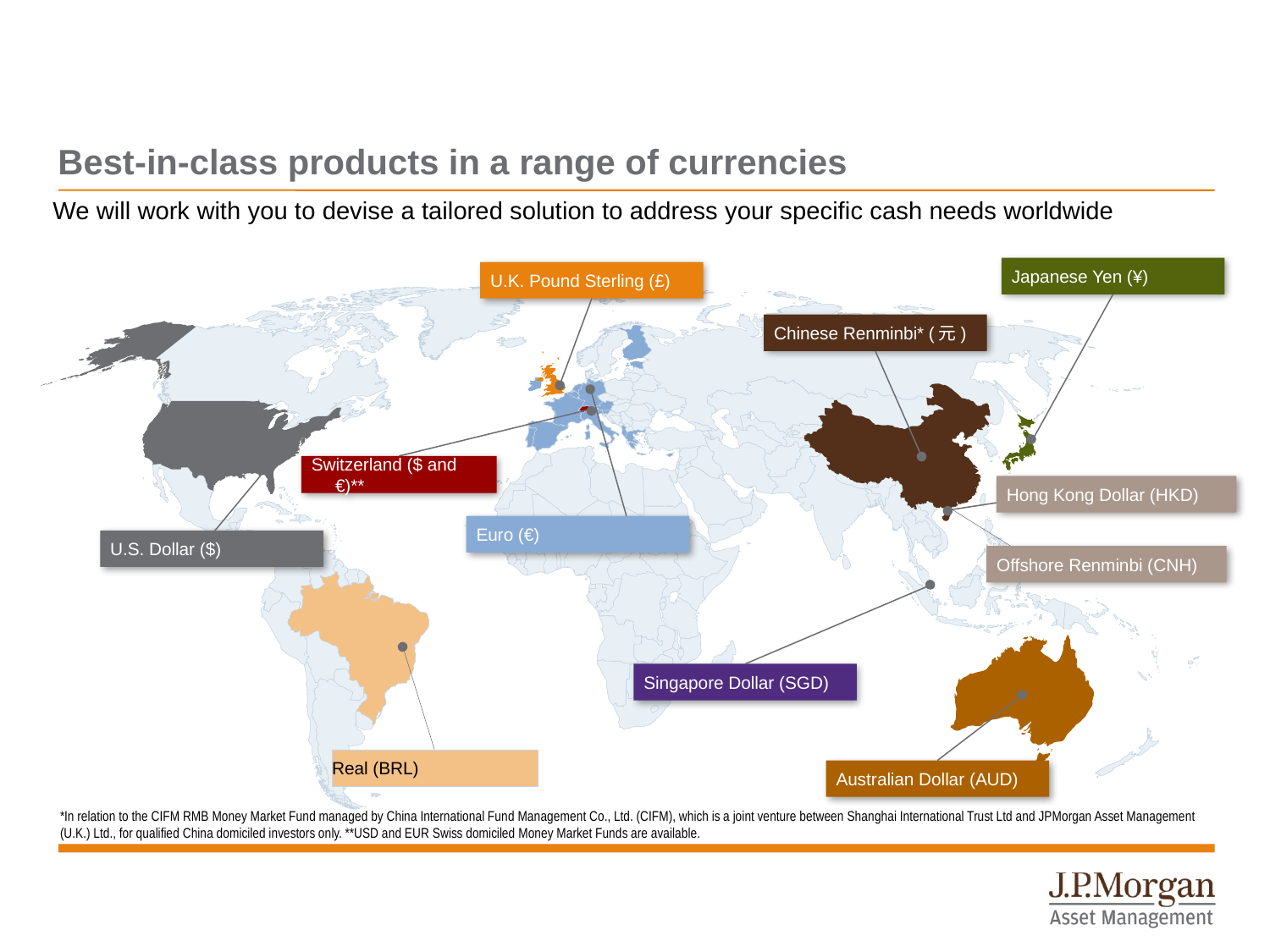

# Best-in-class products in a range of currencies
We will work with you to devise a tailored solution to address your specific cash needs worldwide
Japanese Yen (¥)
U.K. Pound Sterling (£)

Chinese Renminbi* (元)

Switzerland ($ and €)**
Hong Kong Dollar (HKD)

Euro (€)
U.S. Dollar ($)
Offshore Renminbi (CNH)

Singapore Dollar (SGD)

Real (BRL)
Australian Dollar (AUD)
*In relation to the CIFM RMB Money Market Fund managed by China International Fund Management Co., Ltd. (CIFM), which is a joint venture between Shanghai International Trust Ltd and JPMorgan Asset Management (U.K.) Ltd., for qualified China domiciled investors only. **USD and EUR Swiss domiciled Money Market Funds are available.